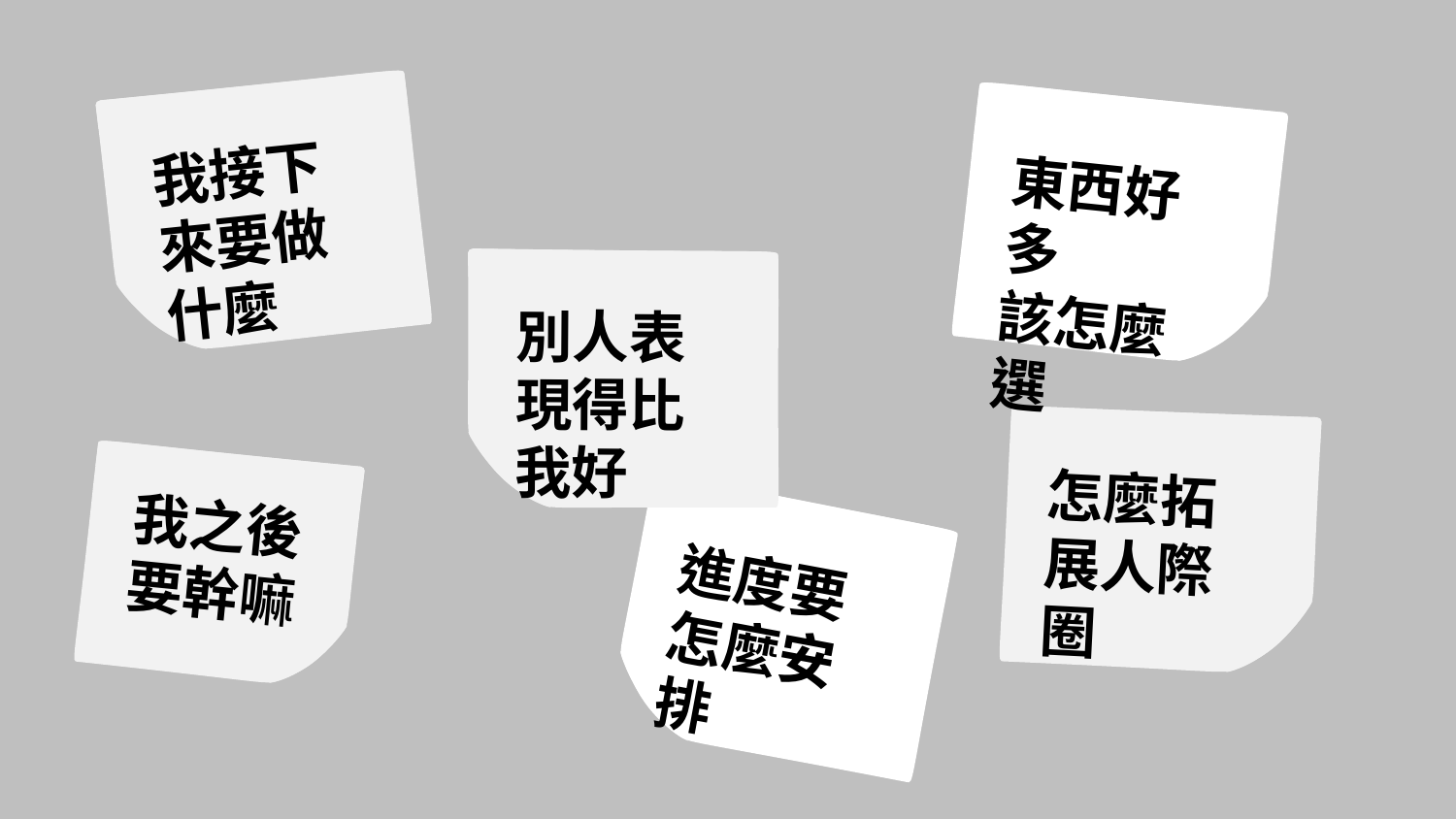

我接下來要做什麼
東西好多
該怎麼選

別人表現得比我好

怎麼拓展人際圈
我之後
要幹嘛

進度要
怎麼安排